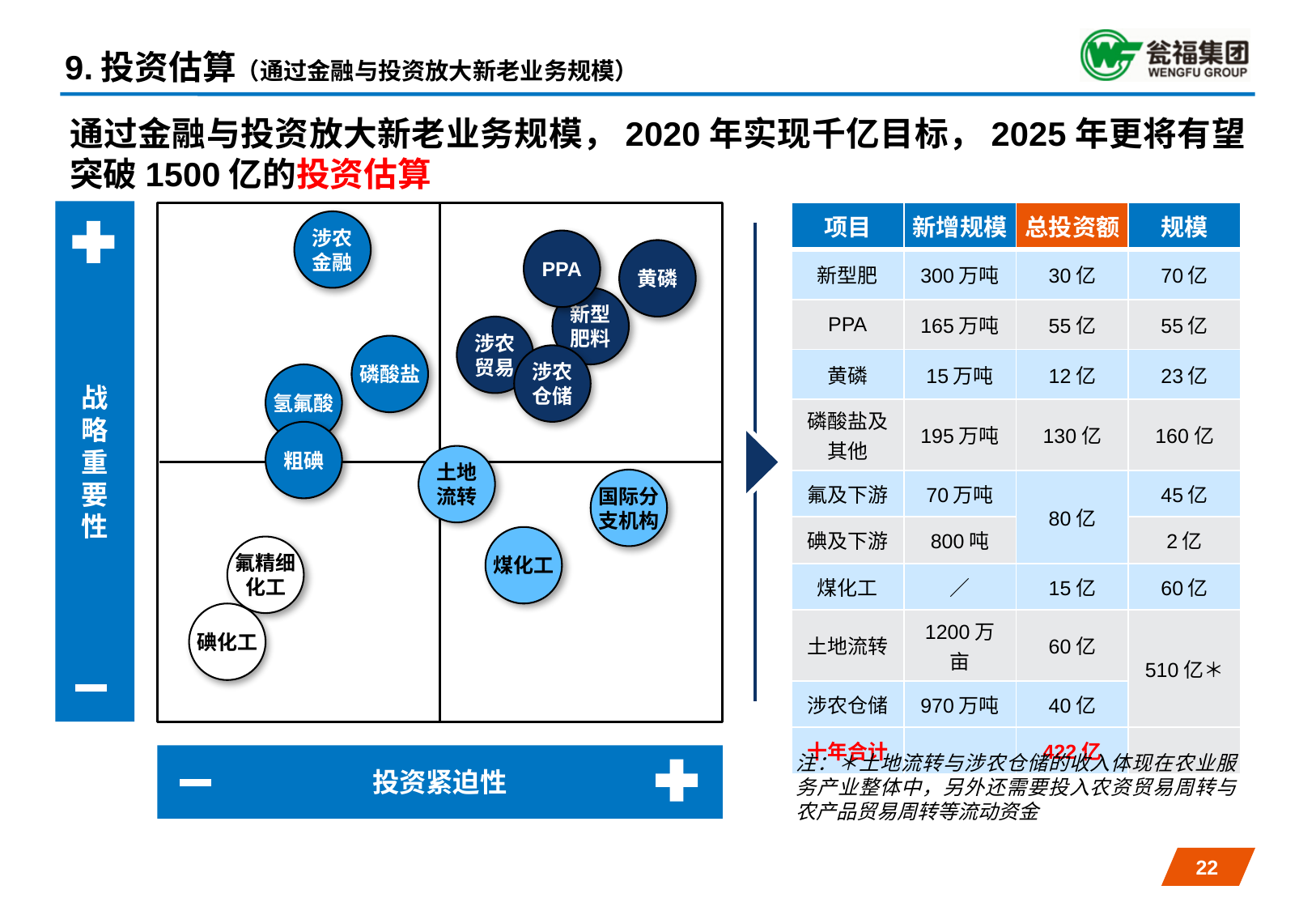

9.投资估算（通过金融与投资放大新老业务规模）
# 通过金融与投资放大新老业务规模，2020年实现千亿目标，2025年更将有望突破1500亿的投资估算
战略重要性

| 项目 | 新增规模 | 总投资额 | 规模 |
| --- | --- | --- | --- |
| 新型肥 | 300万吨 | 30亿 | 70亿 |
| PPA | 165万吨 | 55亿 | 55亿 |
| 黄磷 | 15万吨 | 12亿 | 23亿 |
| 磷酸盐及其他 | 195万吨 | 130亿 | 160亿 |
| 氟及下游 | 70万吨 | 80亿 | 45亿 |
| 碘及下游 | 800吨 |  | 2亿 |
| 煤化工 | ／ | 15亿 | 60亿 |
| 土地流转 | 1200万亩 | 60亿 | 510亿＊ |
| 涉农仓储 | 970万吨 | 40亿 |  |
| 十年合计 |  | 422亿 |  |
涉农
金融

PPA
黄磷
新型
肥料
涉农
贸易
磷酸盐
涉农
仓储
氢氟酸
粗碘
土地
流转
国际分
支机构
煤化工
氟精细
化工
碘化工
投资紧迫性

注：＊土地流转与涉农仓储的收入体现在农业服务产业整体中，另外还需要投入农资贸易周转与农产品贸易周转等流动资金